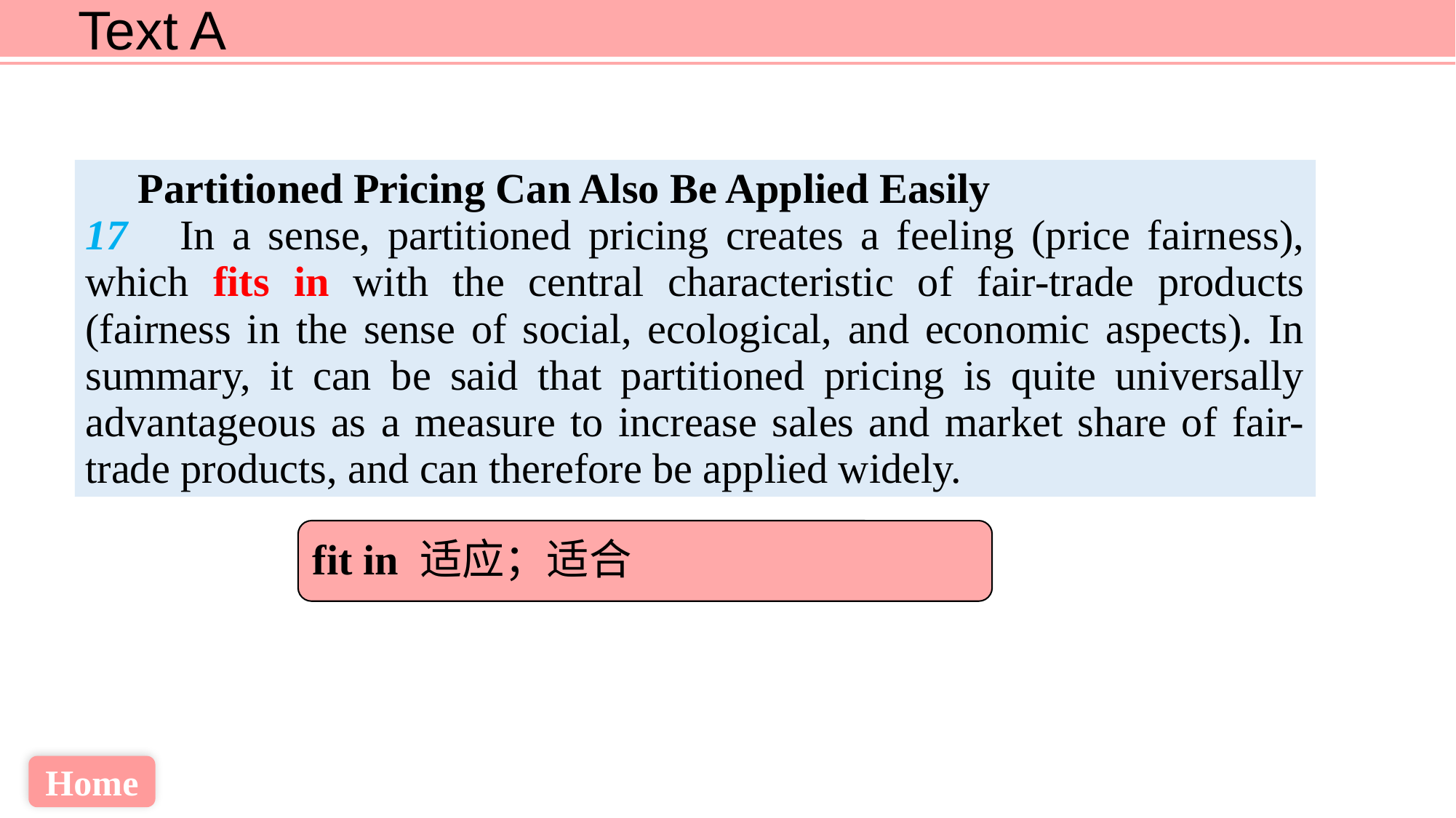

Partitioned Pricing Can Also Be Applied Easily
17   In a sense, partitioned pricing creates a feeling (price fairness), which fits in with the central characteristic of fair-trade products (fairness in the sense of social, ecological, and economic aspects). In summary, it can be said that partitioned pricing is quite universally advantageous as a measure to increase sales and market share of fair-trade products, and can therefore be applied widely.

fit in 适应；适合